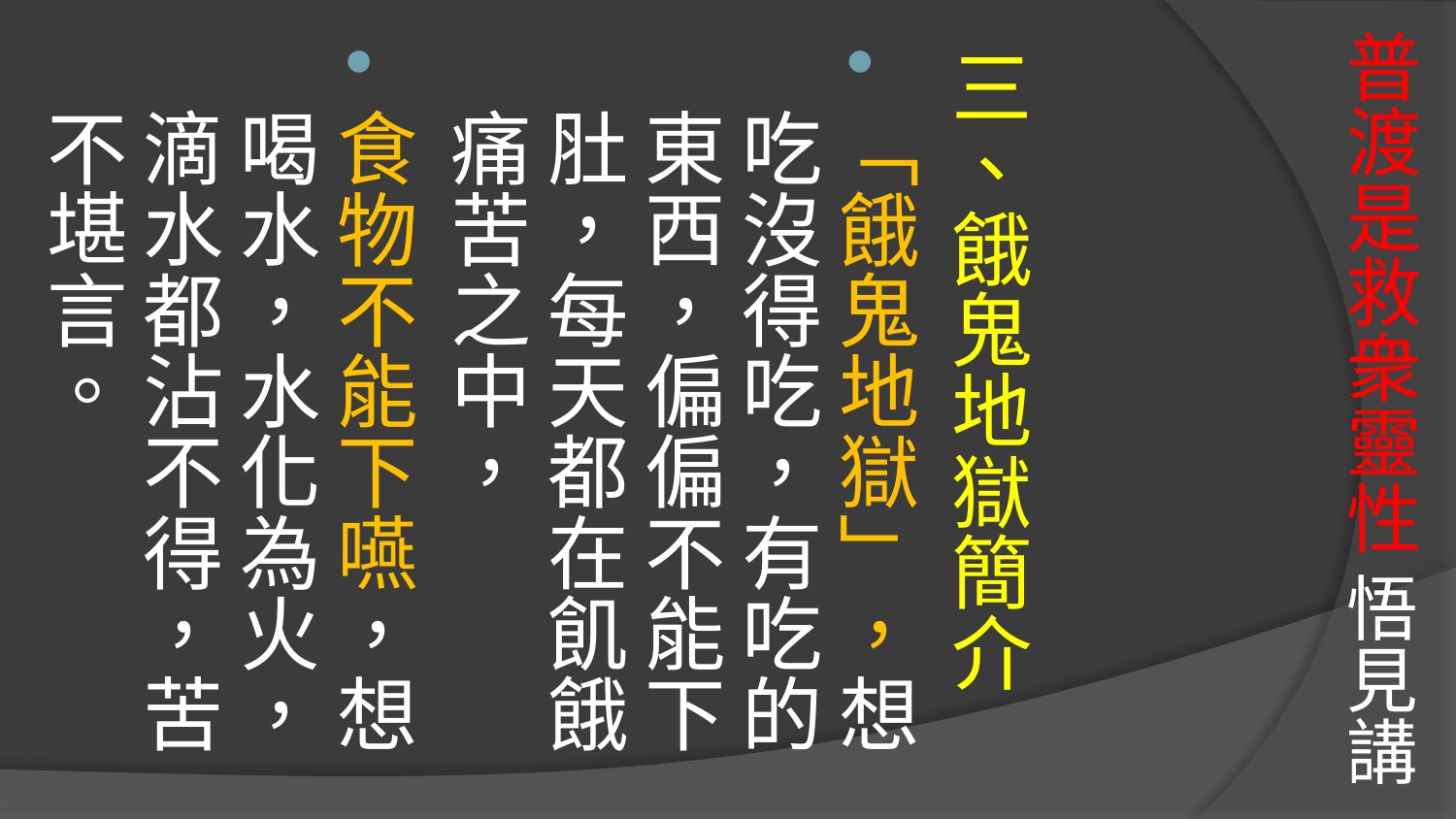

# 普渡是救衆靈性 悟見講
三、餓鬼地獄簡介
「餓鬼地獄」，想吃沒得吃，有吃的東西，偏偏不能下肚，每天都在飢餓痛苦之中，
食物不能下嚥，想喝水，水化為火，滴水都沾不得，苦不堪言。